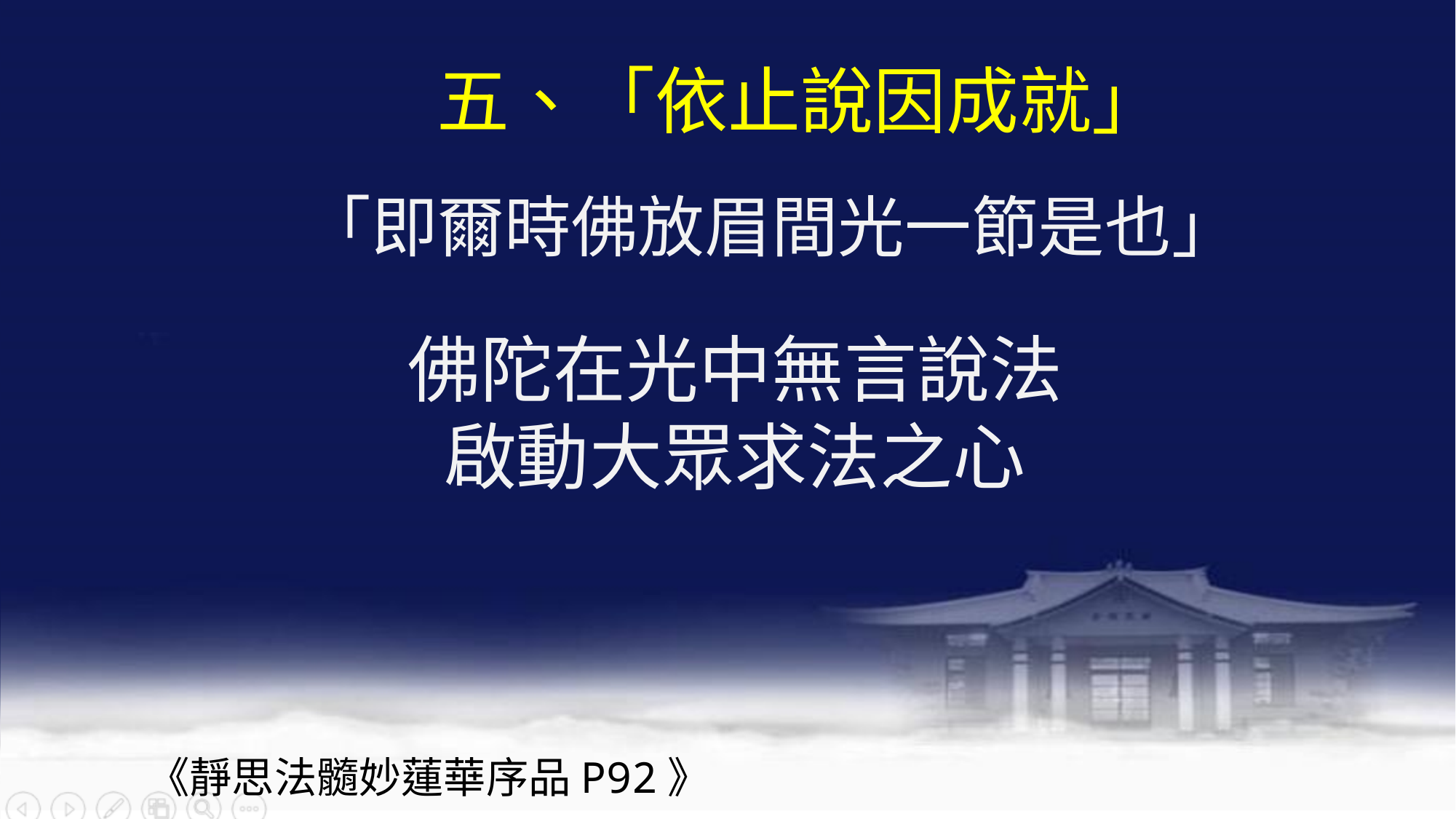

五、「依止說因成就」
「即爾時佛放眉間光一節是也」

佛陀在光中無言說法
啟動大眾求法之心

《靜思法髓妙蓮華序品P92》